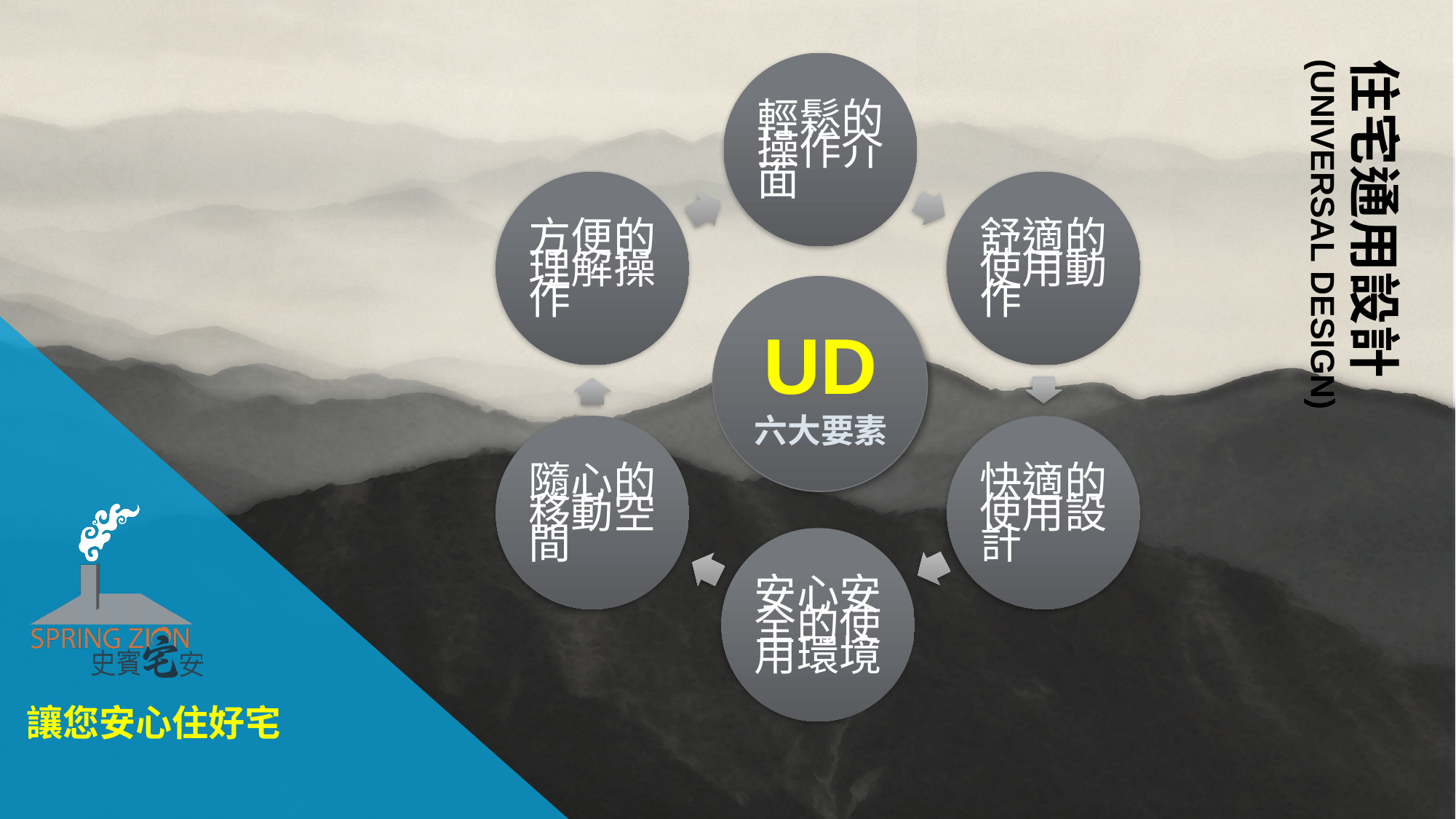

住宅通用設計
(UNIVERSAL DESIGN)
輕鬆的操作介面

舒適的使用動作

快適的使用設計

安心安全的使用環境

隨心的移動空間

方便的理解操作

UD
六大要素